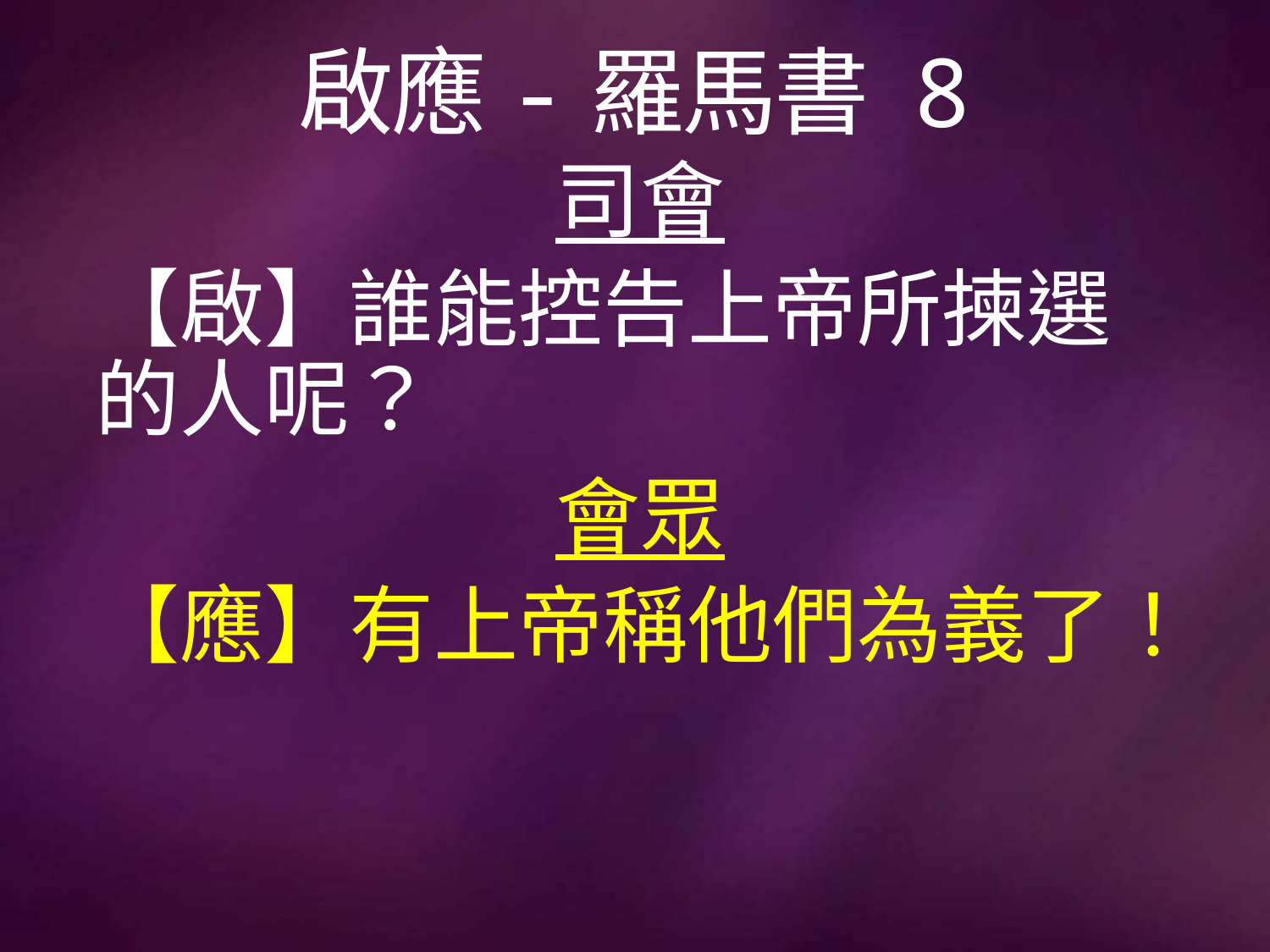

# 啟應-羅馬書 8
司會
【啟】誰能控告上帝所揀選的人呢？

會眾
【應】有上帝稱他們為義了！